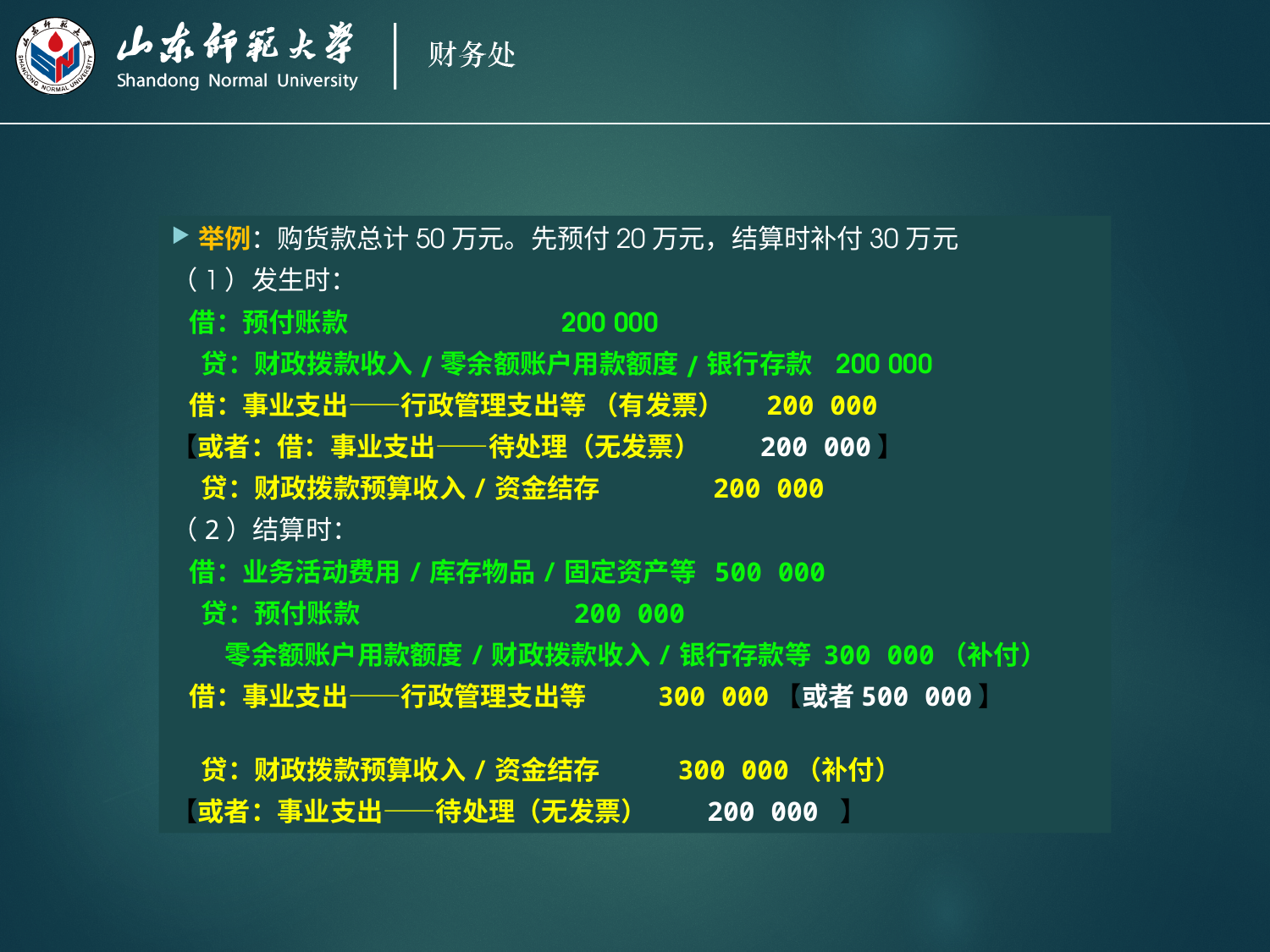

举例：购货款总计50万元。先预付20万元，结算时补付30万元
（1）发生时：
  借：预付账款                                   200 000
    贷：财政拨款收入/零余额账户用款额度/银行存款   200 000
  借：事业支出——行政管理支出等 （有发票）      200 000
【或者：借：事业支出——待处理（无发票）         200 000】
    贷：财政拨款预算收入/资金结存                  200 000
（2）结算时：
  借：业务活动费用/库存物品/固定资产等  500 000
    贷：预付账款                                   200 000
        零余额账户用款额度/财政拨款收入/银行存款等 300 000（补付）
  借：事业支出——行政管理支出等           300 000【或者500 000】
    贷：财政拨款预算收入/资金结存            300 000（补付）
【或者：事业支出——待处理（无发票）         200 000 】